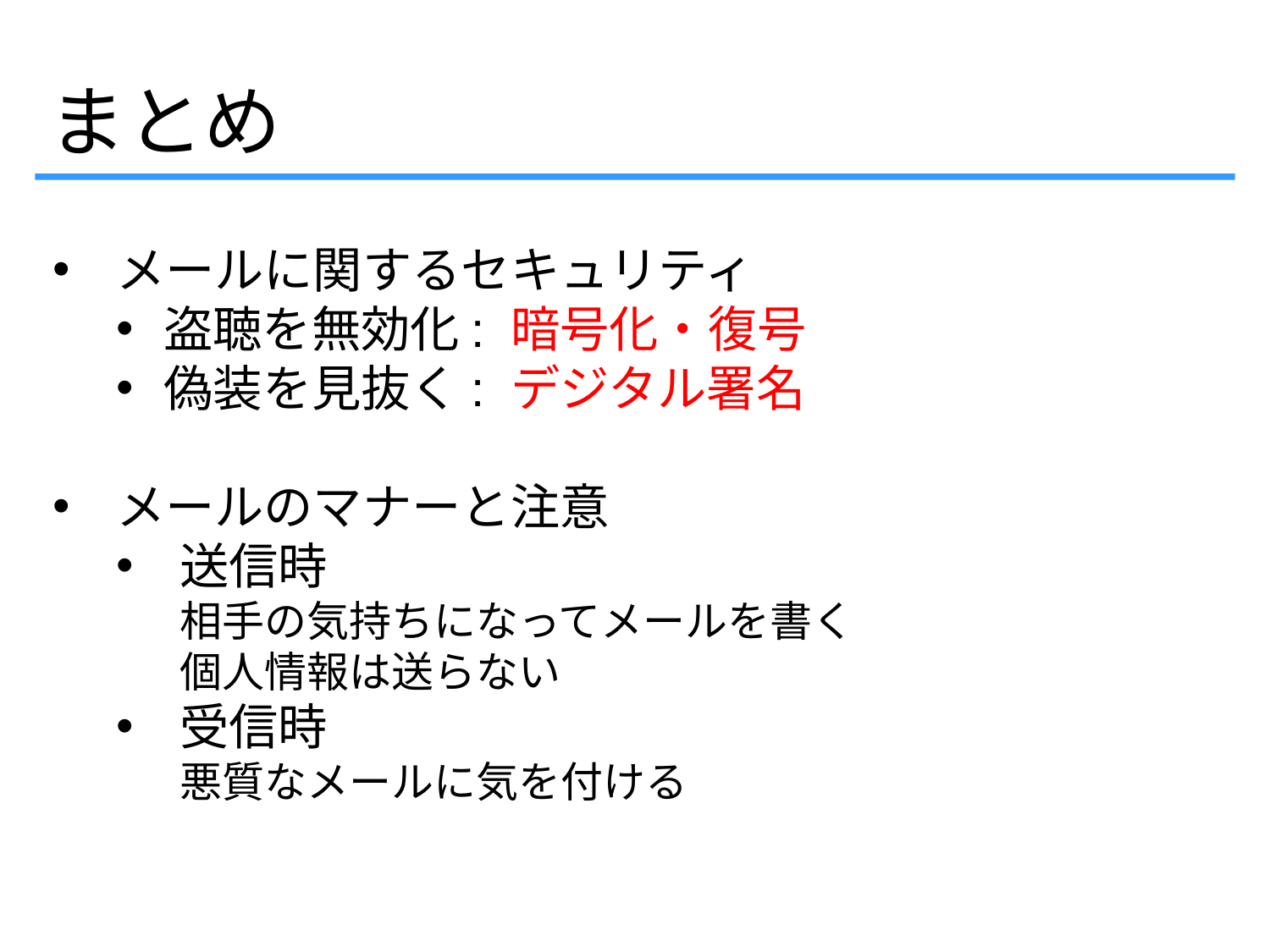

まとめ

メールに関するセキュリティ
盗聴を無効化: 暗号化・復号
偽装を見抜く: デジタル署名

メールのマナーと注意
送信時
相手の気持ちになってメールを書く
個人情報は送らない
受信時
悪質なメールに気を付ける